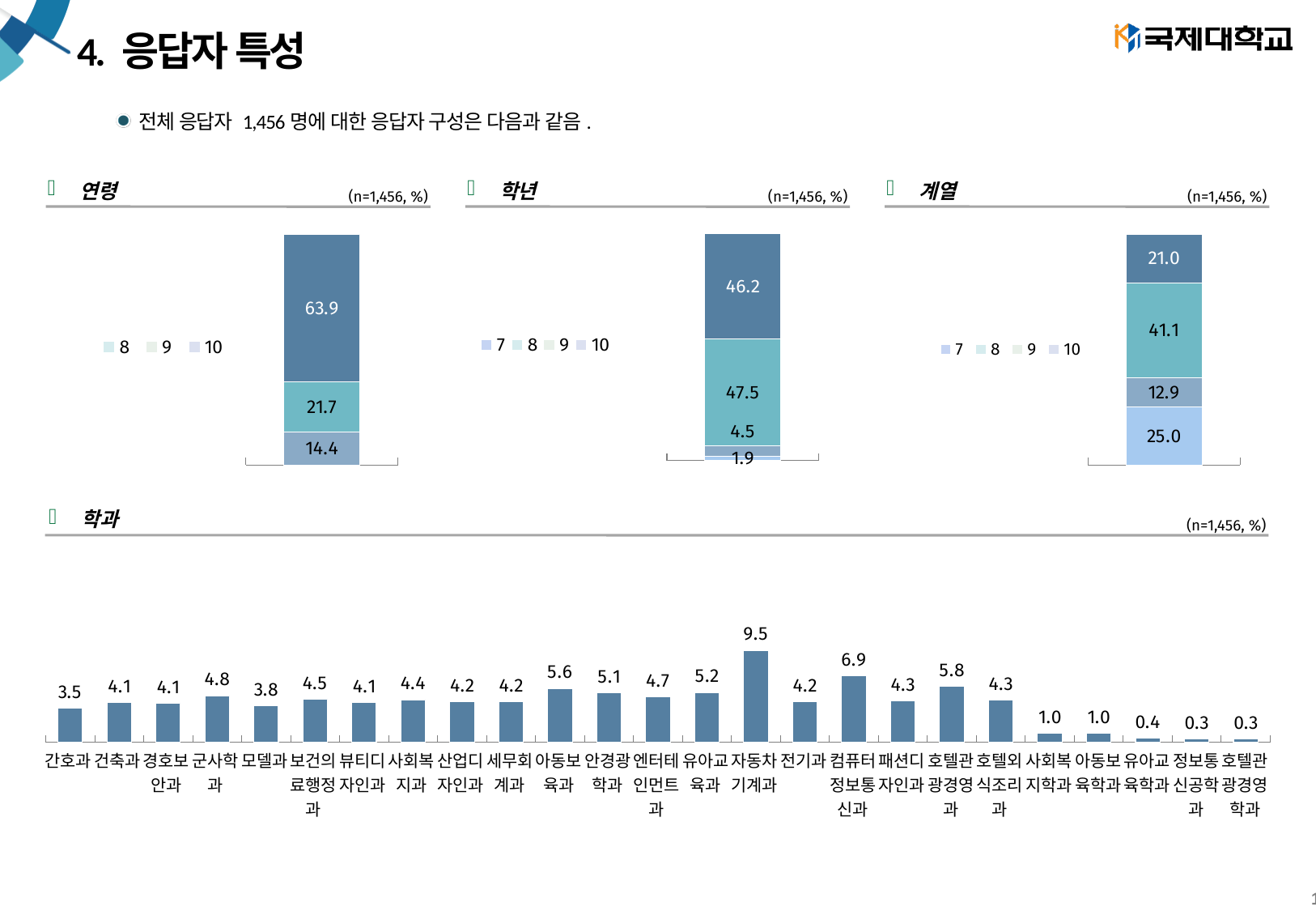

# 4. 응답자 특성
전체 응답자 1,456명에 대한 응답자 구성은 다음과 같음.
연령
(n=1,456, %)
학년
(n=1,456, %)
계열
(n=1,456, %)

### Chart

| Category | 10 | 9 | 8 | 7 |  |  | 23세 이상 | 21~22세 | 20세 이하 |
|---|---|---|---|---|---|---|---|---|---|
| 열1 | None | None | None | None | None | None | 14.354395604395604 | 21.703296703296704 | 63.942307692307686 |

### Chart

| Category | 10 | 9 | 8 | 7 |  |  | 4학년 | 3학년 | 2학년 | 1학년 |
|---|---|---|---|---|---|---|---|---|---|---|
| 열1 | None | None | None | None | None | None | 1.8543956043956045 | 4.464285714285714 | 47.458791208791204 | 46.222527472527474 |

### Chart

| Category | 10 | 9 | 8 | 7 | 6 |  | 공학계열 | 자연계열 | 인문사회계열 | 예체능계열 |
|---|---|---|---|---|---|---|---|---|---|---|
| 열1 | None | None | None | None | None | None | 25.0 | 12.912087912087914 | 41.07142857142857 | 21.016483516483518 |
학과
(n=1,456, %)

### Chart

| Category |  |
|---|---|
| 간호과 | 3.5027472527472527 |
| 건축과 | 4.1208791208791204 |
| 경호보안과 | 4.052197802197802 |
| 군사학과 | 4.807692307692308 |
| 모델과 | 3.7774725274725274 |
| 보건의료행정과 | 4.464285714285714 |
| 뷰티디자인과 | 4.1208791208791204 |
| 사회복지과 | 4.395604395604396 |
| 산업디자인과 | 4.189560439560439 |
| 세무회계과 | 4.189560439560439 |
| 아동보육과 | 5.563186813186813 |
| 안경광학과 | 5.082417582417582 |
| 엔터테인먼트과 | 4.670329670329671 |
| 유아교육과 | 5.151098901098901 |
| 자동차기계과 | 9.478021978021978 |
| 전기과 | 4.189560439560439 |
| 컴퓨터정보통신과 | 6.868131868131869 |
| 패션디자인과 | 4.258241758241758 |
| 호텔관광경영과 | 5.769230769230769 |
| 호텔외식조리과 | 4.326923076923077 |
| 사회복지학과 | 0.9615384615384616 |
| 아동보육학과 | 0.9615384615384616 |
| 유아교육학과 | 0.4120879120879121 |
| 정보통신공학과 | 0.3434065934065934 |
| 호텔관광경영학과 | 0.3434065934065934 |
| 간호과 | 건축과 | 경호보안과 | 군사학과 | 모델과 | 보건의료행정과 | 뷰티디자인과 | 사회복지과 | 산업디자인과 | 세무회계과 | 아동보육과 | 안경광학과 | 엔터테인먼트과 | 유아교육과 | 자동차기계과 | 전기과 | 컴퓨터정보통신과 | 패션디자인과 | 호텔관광경영과 | 호텔외식조리과 | 사회복지학과 | 아동보육학과 | 유아교육학과 | 정보통신공학과 | 호텔관광경영학과 |
| --- | --- | --- | --- | --- | --- | --- | --- | --- | --- | --- | --- | --- | --- | --- | --- | --- | --- | --- | --- | --- | --- | --- | --- | --- |